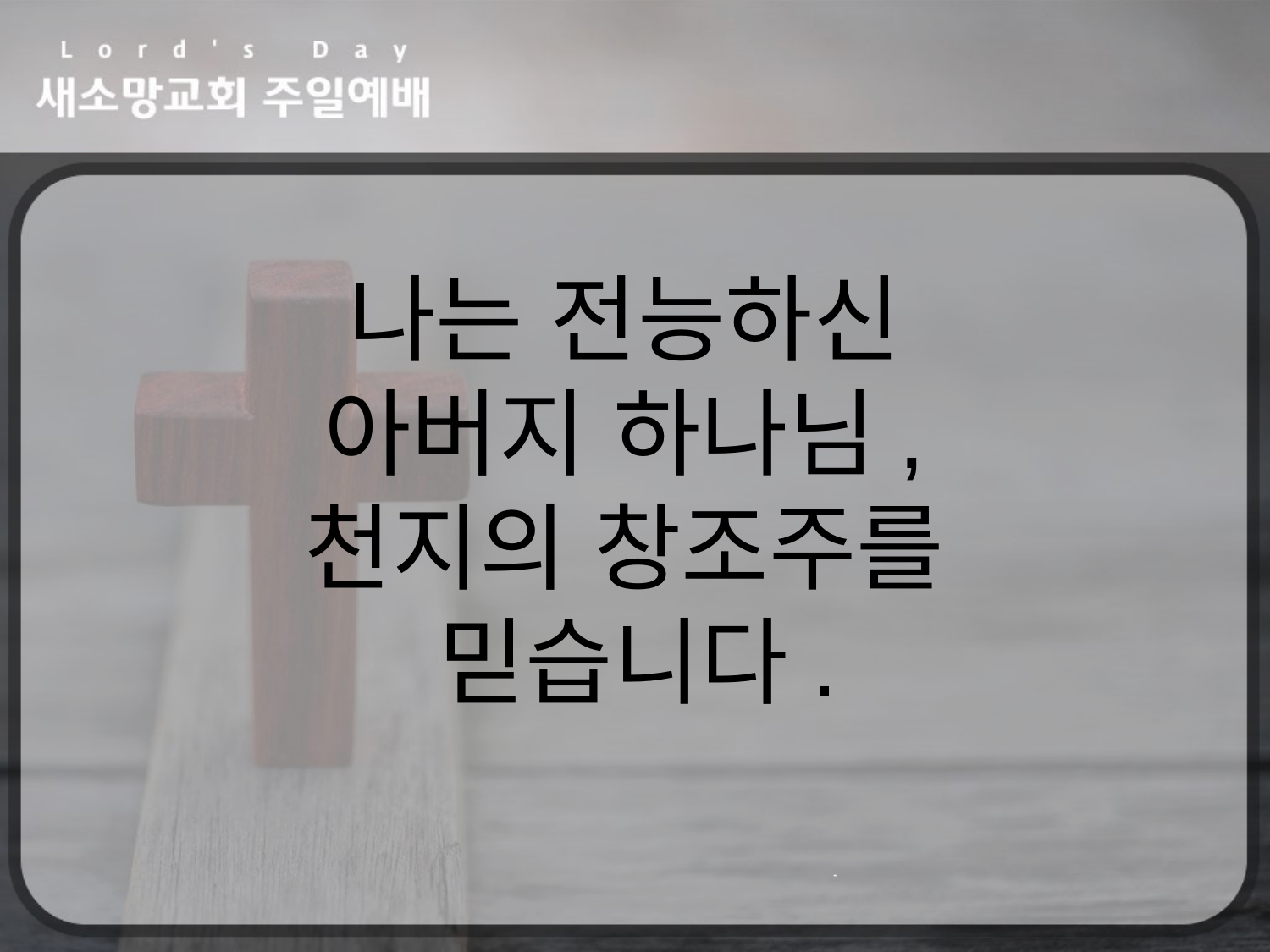

나는 전능하신
아버지 하나님,
천지의 창조주를
믿습니다.